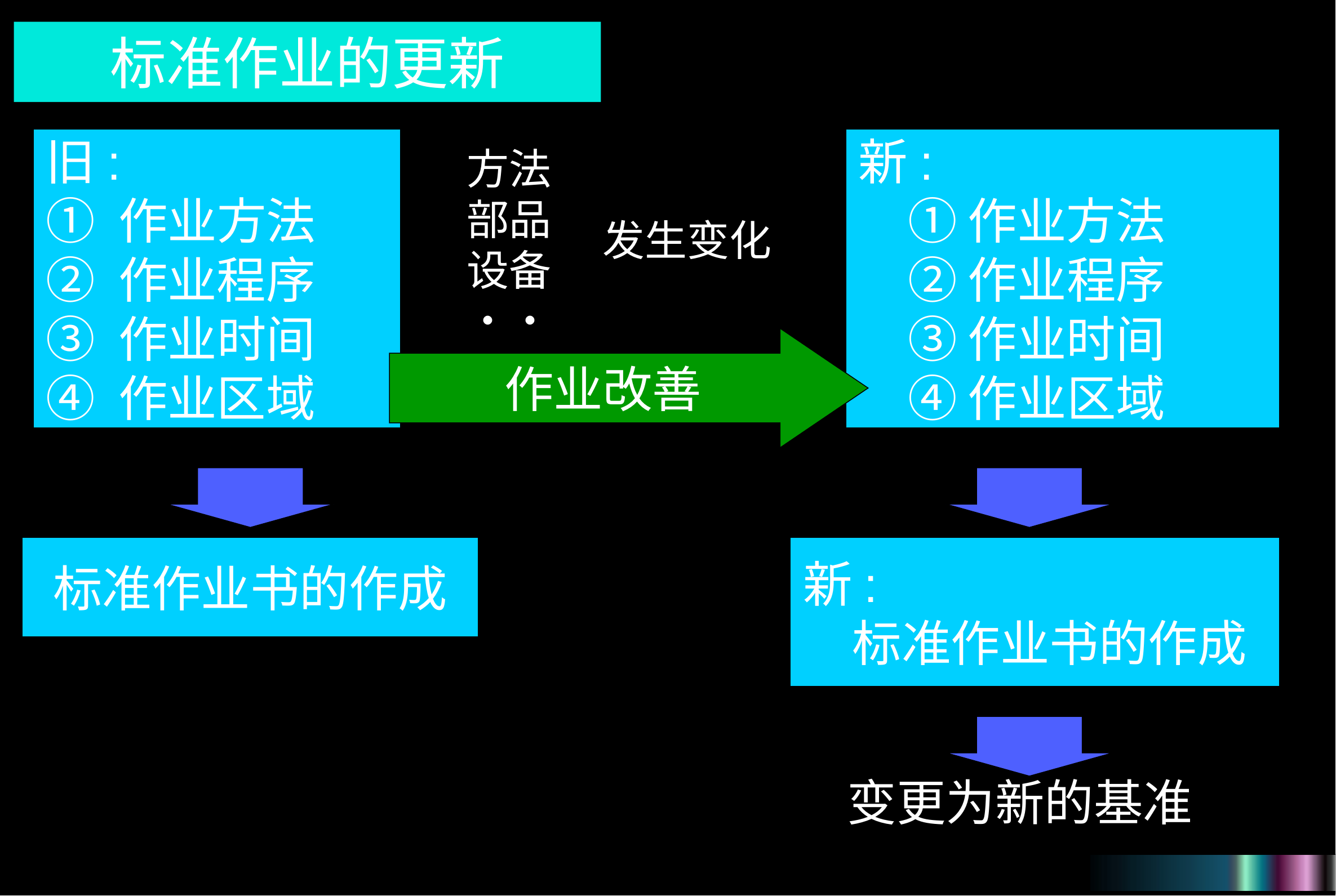

标准作业的更新
　方法
　部品
　设备
　・・
旧:
① 作业方法
② 作业程序
③ 作业时间
④ 作业区域
新:
　① 作业方法
　② 作业程序
　③ 作业时间
　④ 作业区域

发生变化
作业改善

标准作业书的作成
新:
　标准作业书的作成

变更为新的基准